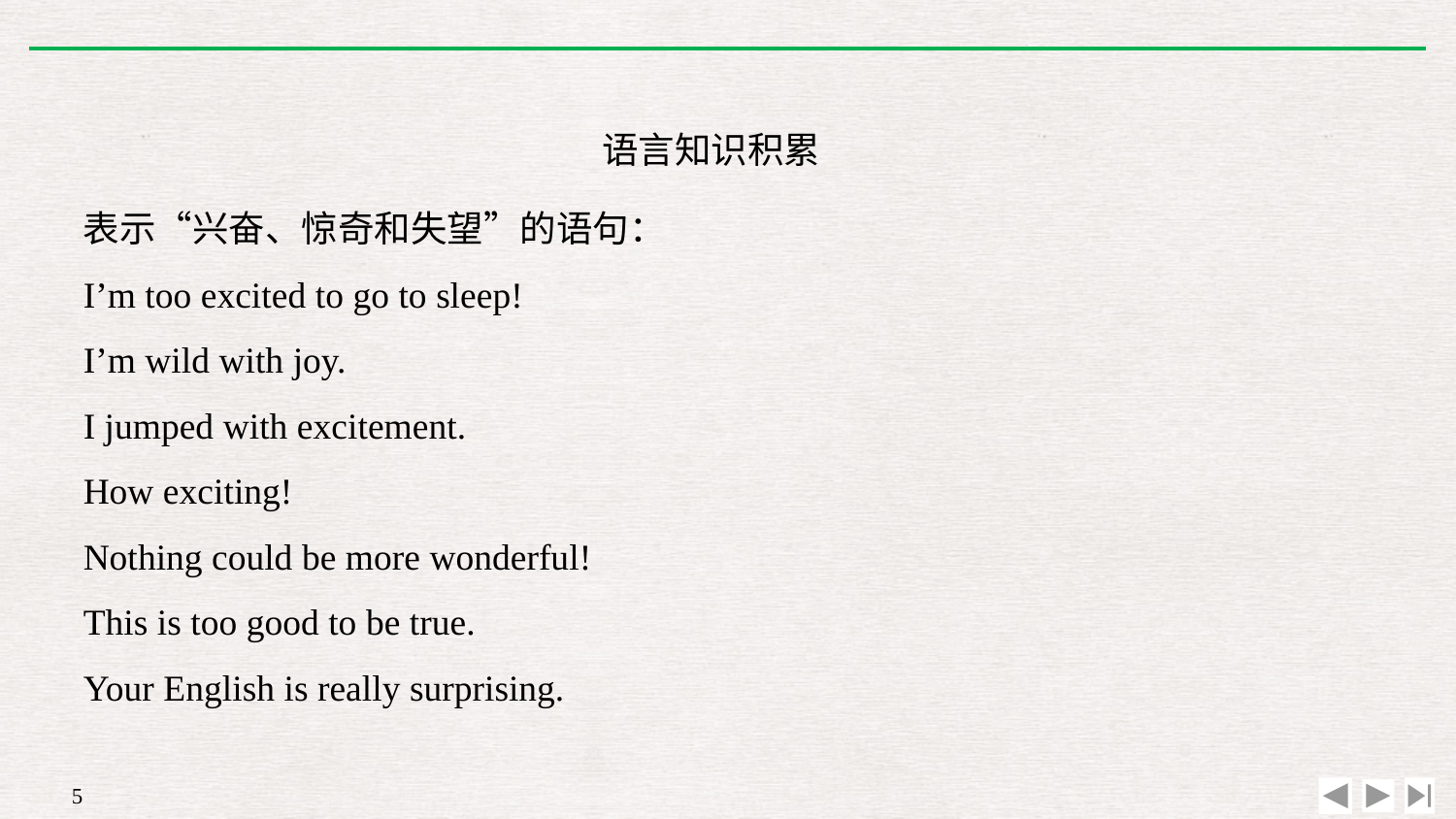

语言知识积累
表示“兴奋、惊奇和失望”的语句：
I’m too excited to go to sleep!
I’m wild with joy.
I jumped with excitement.
How exciting!
Nothing could be more wonderful!
This is too good to be true.
Your English is really surprising.